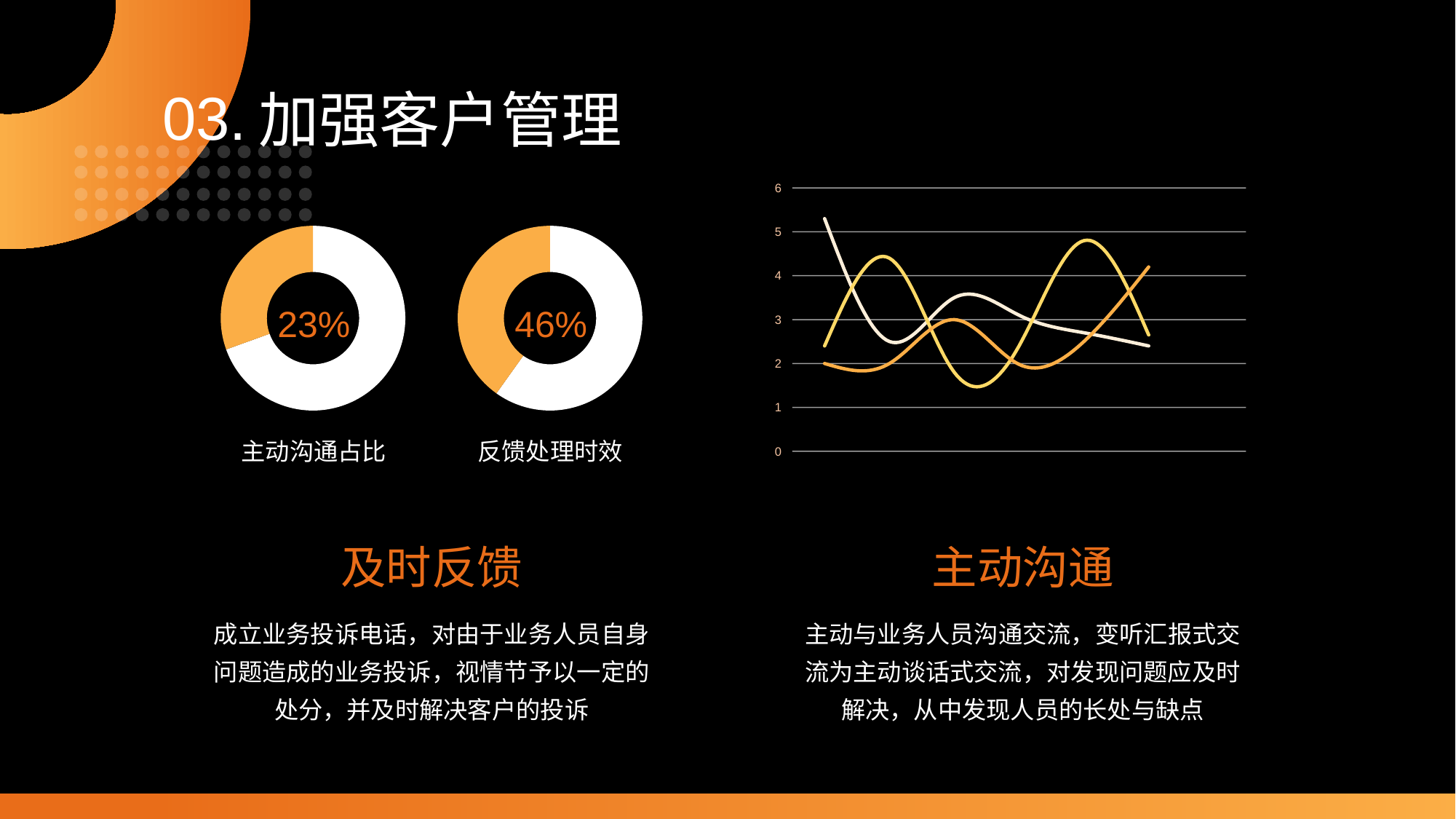

03.
加强客户管理

### Chart

| Category | 系列 1 | 系列 2 | 系列 3 |
|---|---|---|---|
| 类别 1 | 5.3 | 2.4 | 2.0 |
| 类别 2 | 2.5 | 4.4 | 2.0 |
| 类别 3 | 3.5 | 1.8 | 3.0 |

### Chart

| Category | 销售额 |
|---|---|
| 第一季度 | 8.2 |
| 第二季度 | 3.6 |

### Chart

| Category | 销售额 |
|---|---|
| 第一季度 | 8.2 |
| 第二季度 | 5.5 |
23%
46%
主动沟通占比
反馈处理时效
及时反馈
主动沟通
成立业务投诉电话，对由于业务人员自身问题造成的业务投诉，视情节予以一定的处分，并及时解决客户的投诉
主动与业务人员沟通交流，变听汇报式交流为主动谈话式交流，对发现问题应及时解决，从中发现人员的长处与缺点